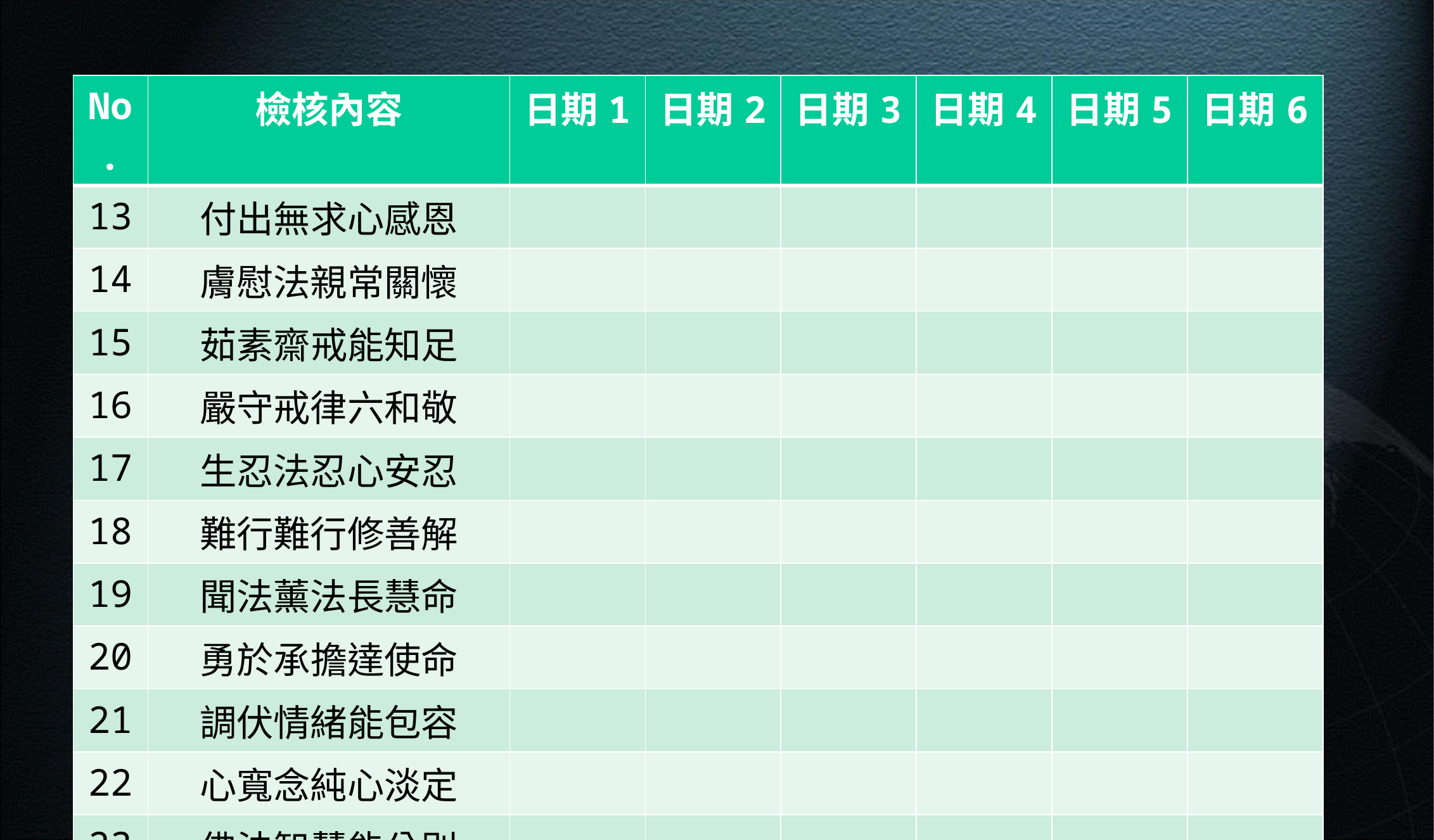

| No. | 檢核內容 | 日期1 | 日期2 | 日期3 | 日期4 | 日期5 | 日期6 |
| --- | --- | --- | --- | --- | --- | --- | --- |
| 13 | 付出無求心感恩 |  |  |  |  |  |  |
| 14 | 膚慰法親常關懷 |  |  |  |  |  |  |
| 15 | 茹素齋戒能知足 |  |  |  |  |  |  |
| 16 | 嚴守戒律六和敬 |  |  |  |  |  |  |
| 17 | 生忍法忍心安忍 |  |  |  |  |  |  |
| 18 | 難行難行修善解 |  |  |  |  |  |  |
| 19 | 聞法薰法長慧命 |  |  |  |  |  |  |
| 20 | 勇於承擔達使命 |  |  |  |  |  |  |
| 21 | 調伏情緒能包容 |  |  |  |  |  |  |
| 22 | 心寬念純心淡定 |  |  |  |  |  |  |
| 23 | 佛法智慧能分別 |  |  |  |  |  |  |
| 24 | 說法傳法與時進 |  |  |  |  |  |  |